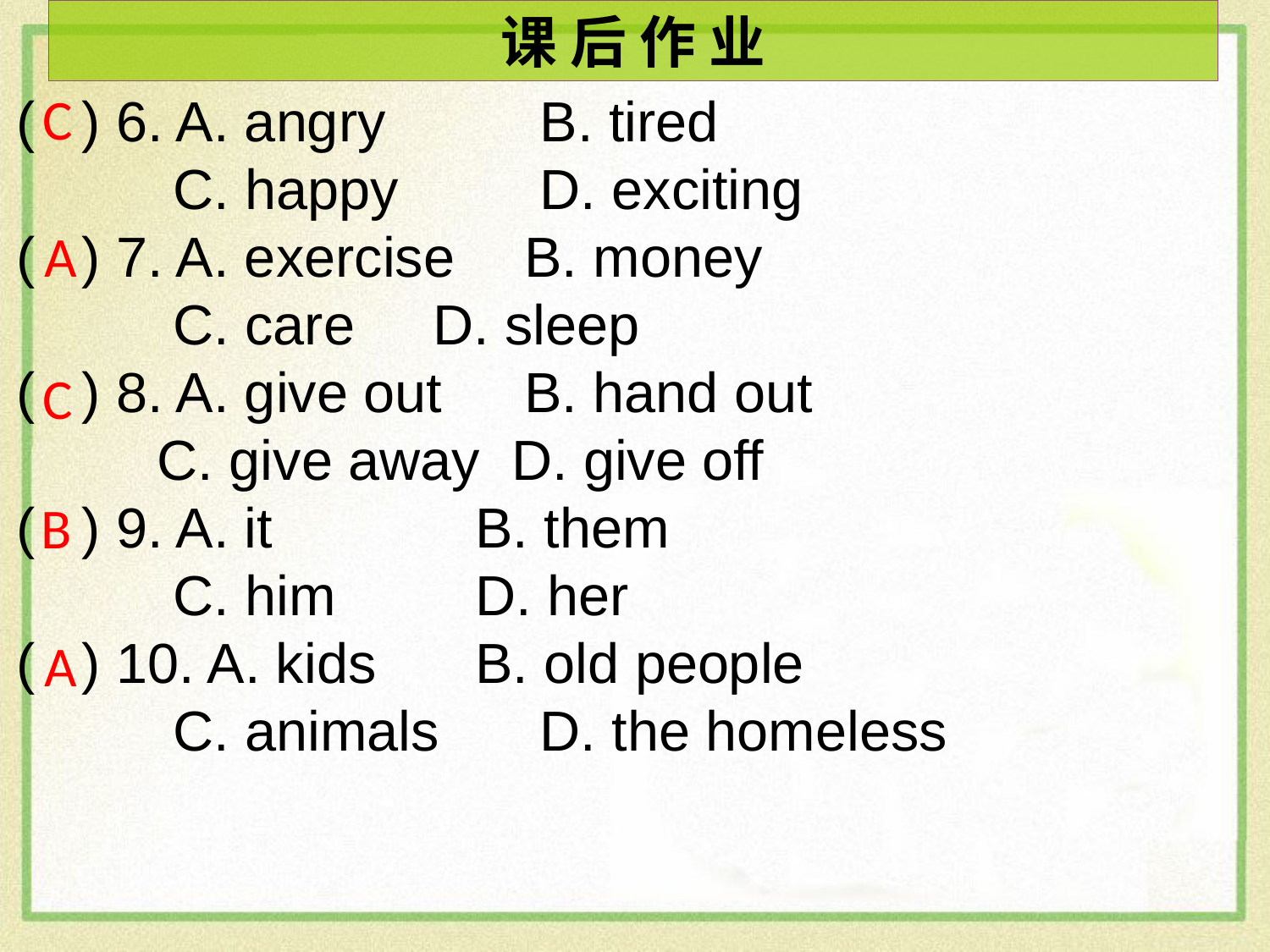

课 后 作 业
C
(   ) 6. A. angry 	 B. tired
          C. happy	 D. exciting
(   ) 7. A. exercise	B. money
          C. care     D. sleep
(   ) 8. A. give out	B. hand out
         C. give away  D. give off
(   ) 9. A. it	     B. them
          C. him	     D. her
(   ) 10. A. kids	     B. old people
          C. animals	 D. the homeless
A
C
B
A